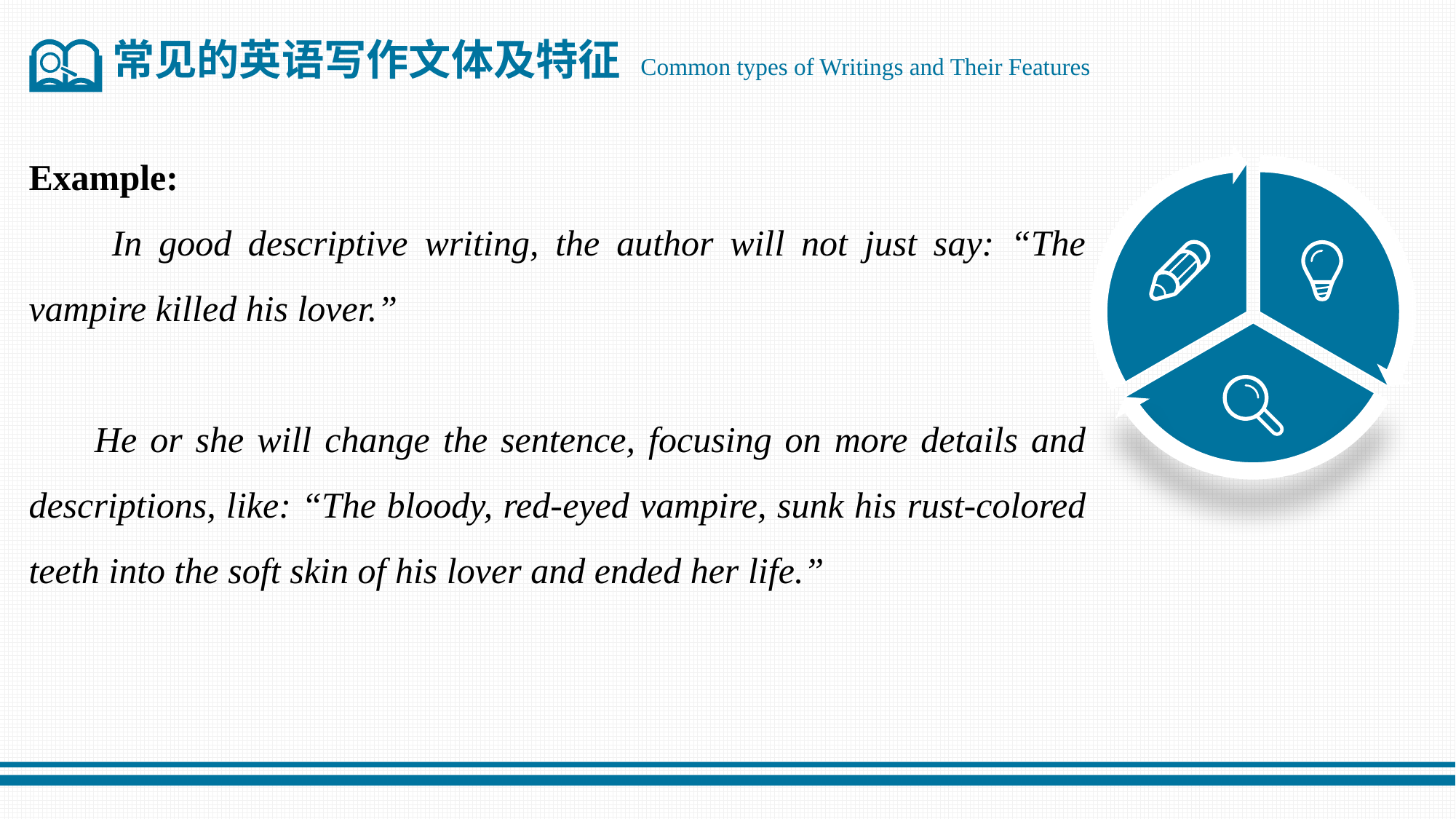

常见的英语写作文体及特征 Common types of Writings and Their Features

Example:
     In good descriptive writing, the author will not just say: “The vampire killed his lover.”

     He or she will change the sentence, focusing on more details and descriptions, like: “The bloody, red-eyed vampire, sunk his rust-colored teeth into the soft skin of his lover and ended her life.”